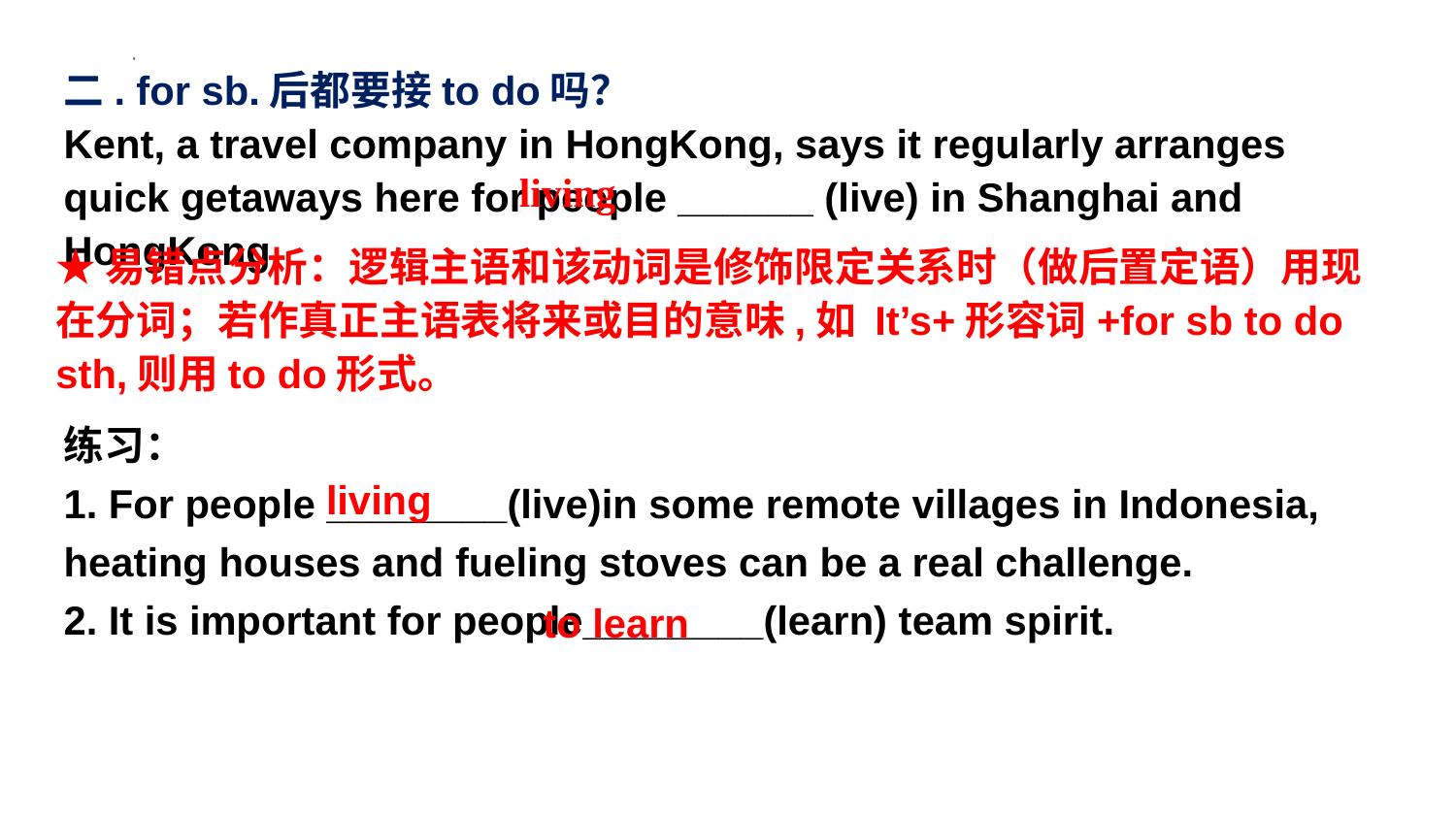

二. for sb.后都要接to do吗？
Kent, a travel company in HongKong, says it regularly arranges quick getaways here for people ______ (live) in Shanghai and HongKong.

living
★易错点分析：逻辑主语和该动词是修饰限定关系时（做后置定语）用现在分词；若作真正主语表将来或目的意味,如 It’s+形容词+for sb to do sth,则用to do形式。
练习：
1. For people ________(live)in some remote villages in Indonesia, heating houses and fueling stoves can be a real challenge.
2. It is important for people________(learn) team spirit.
living
to learn